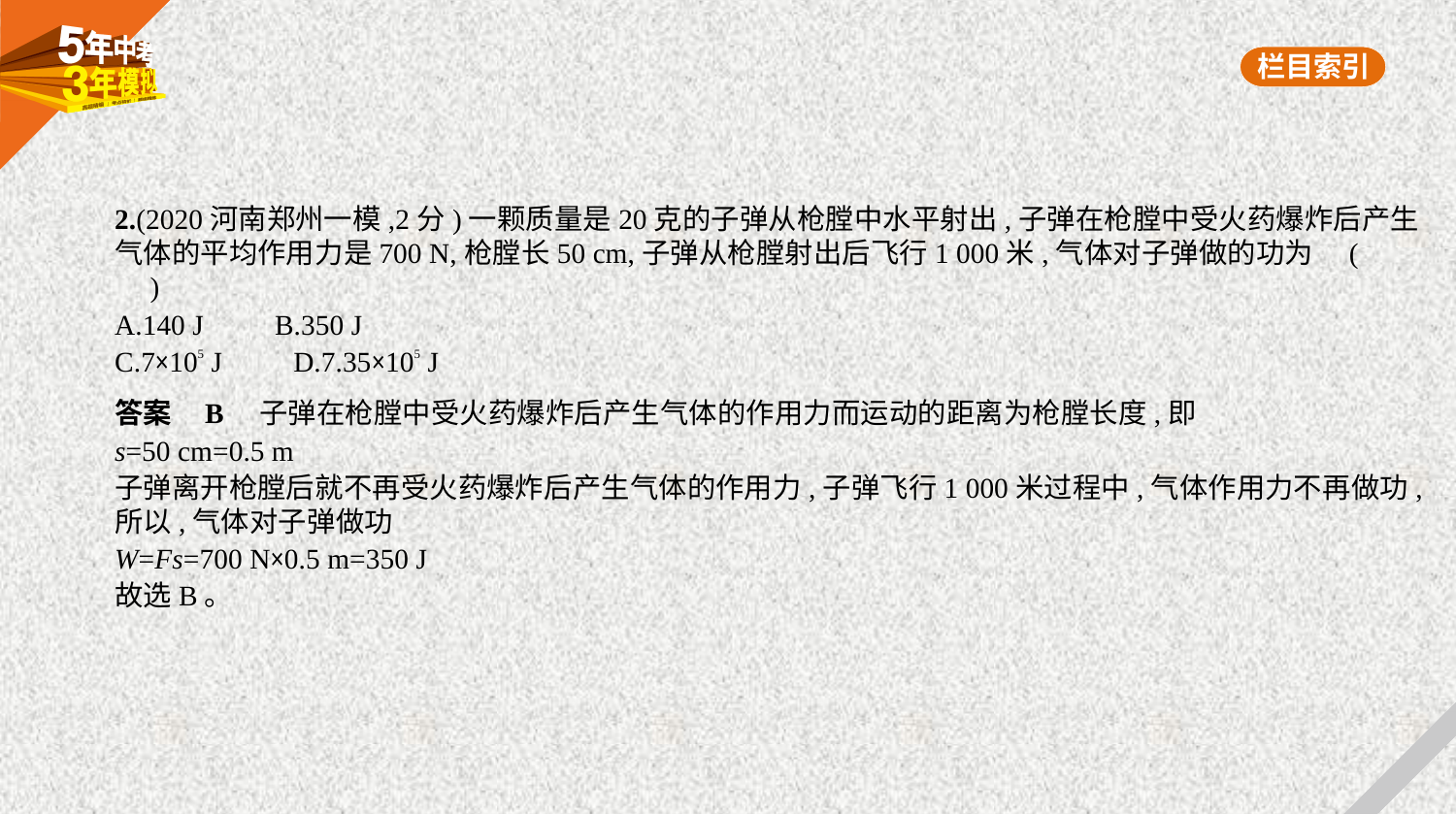

2.(2020河南郑州一模,2分)一颗质量是20克的子弹从枪膛中水平射出,子弹在枪膛中受火药爆炸后产生
气体的平均作用力是700 N,枪膛长50 cm,子弹从枪膛射出后飞行1 000米,气体对子弹做的功为 (　　)
A.140 J　　B.350 J
C.7×105 J　　D.7.35×105 J
答案    B　子弹在枪膛中受火药爆炸后产生气体的作用力而运动的距离为枪膛长度,即
s=50 cm=0.5 m
子弹离开枪膛后就不再受火药爆炸后产生气体的作用力,子弹飞行1 000米过程中,气体作用力不再做功,
所以,气体对子弹做功
W=Fs=700 N×0.5 m=350 J
故选B。